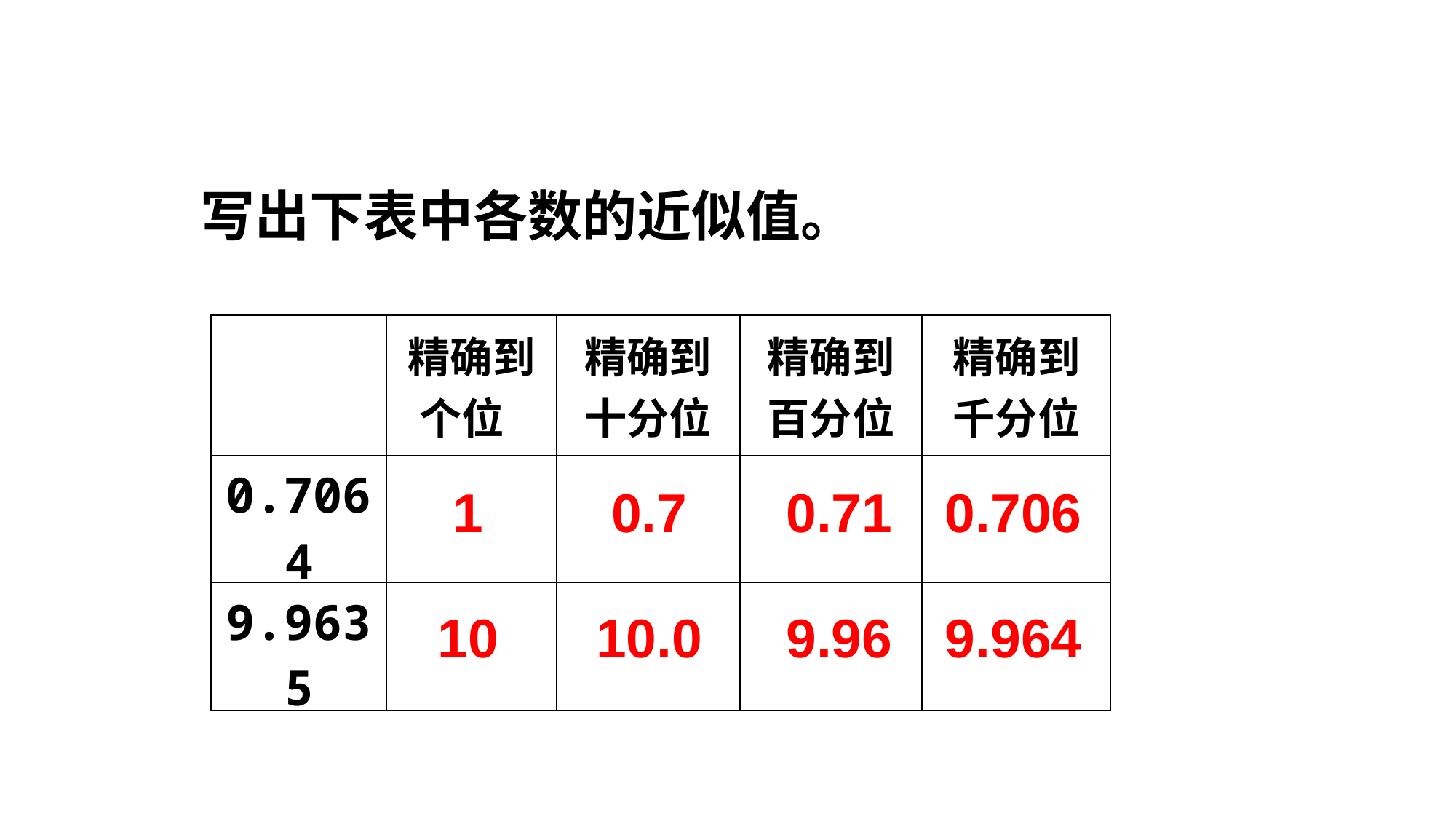

写出下表中各数的近似值。
|  | 精确到个位 | 精确到十分位 | 精确到百分位 | 精确到千分位 |
| --- | --- | --- | --- | --- |
| 0.7064 |  |  |  |  |
| 9.9635 |  |  |  |  |
1
0.7
0.71
0.706
10
10.0
9.96
9.964